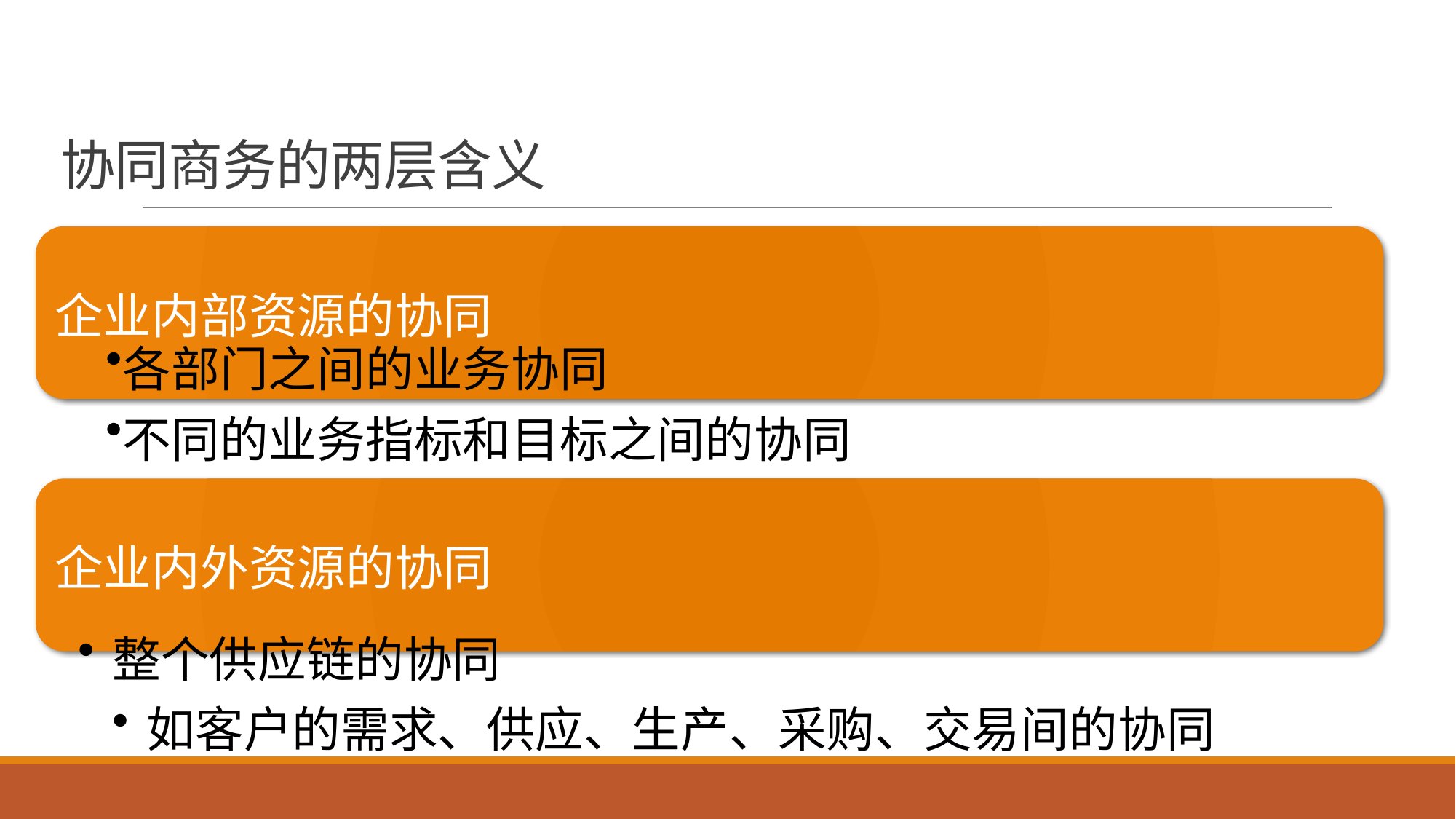

# 协同商务的两层含义
企业内部资源的协同
不同的业务指标和目标之间的协同
企业内外资源的协同
整个供应链的协同
各种资源约束的协同
各部门之间的业务协同
如客户的需求、供应、生产、采购、交易间的协同